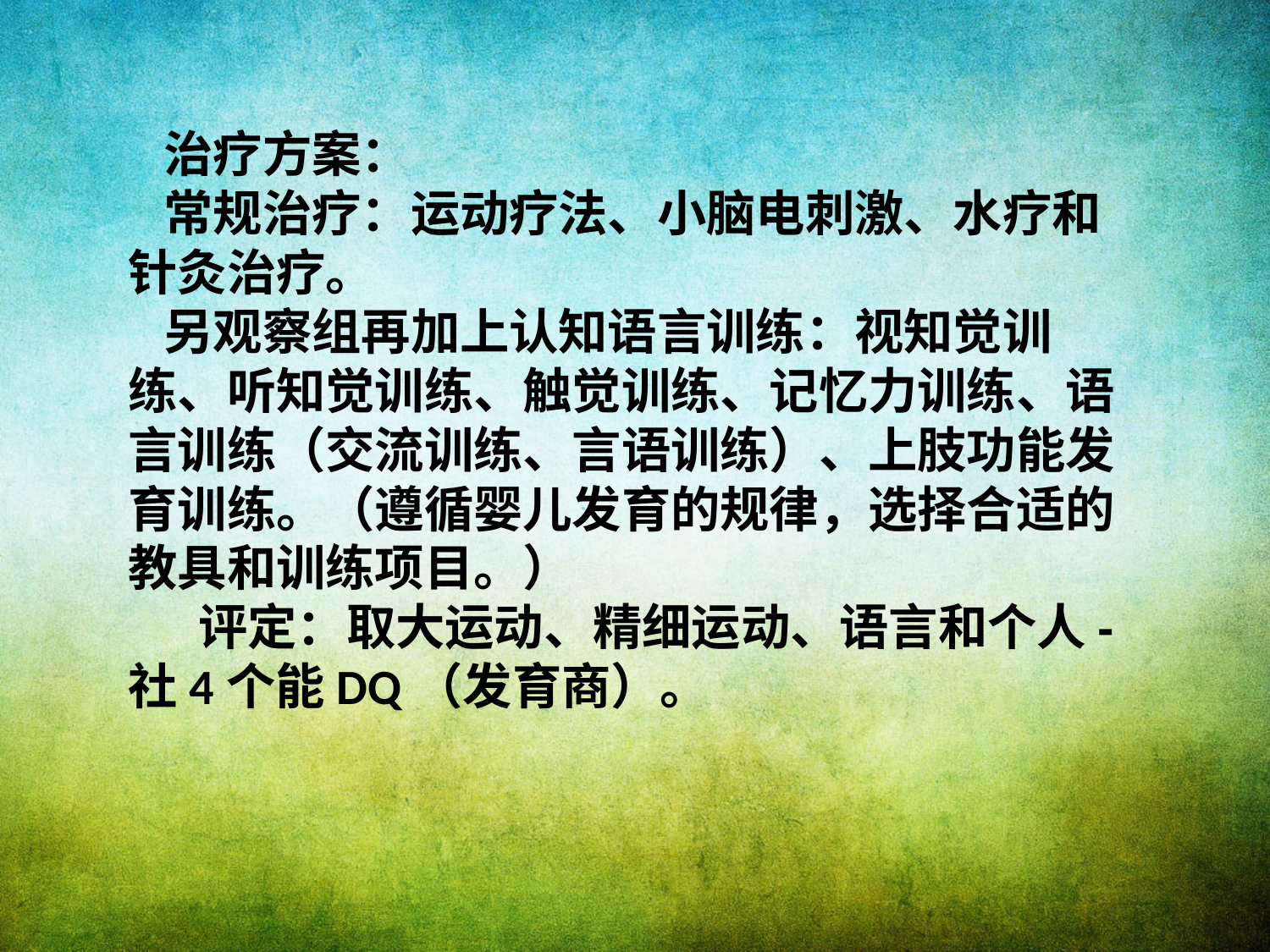

治疗方案：
常规治疗：运动疗法、小脑电刺激、水疗和针灸治疗。
另观察组再加上认知语言训练：视知觉训练、听知觉训练、触觉训练、记忆力训练、语言训练（交流训练、言语训练）、上肢功能发育训练。（遵循婴儿发育的规律，选择合适的教具和训练项目。）
  评定：取大运动、精细运动、语言和个人-社4个能DQ（发育商）。